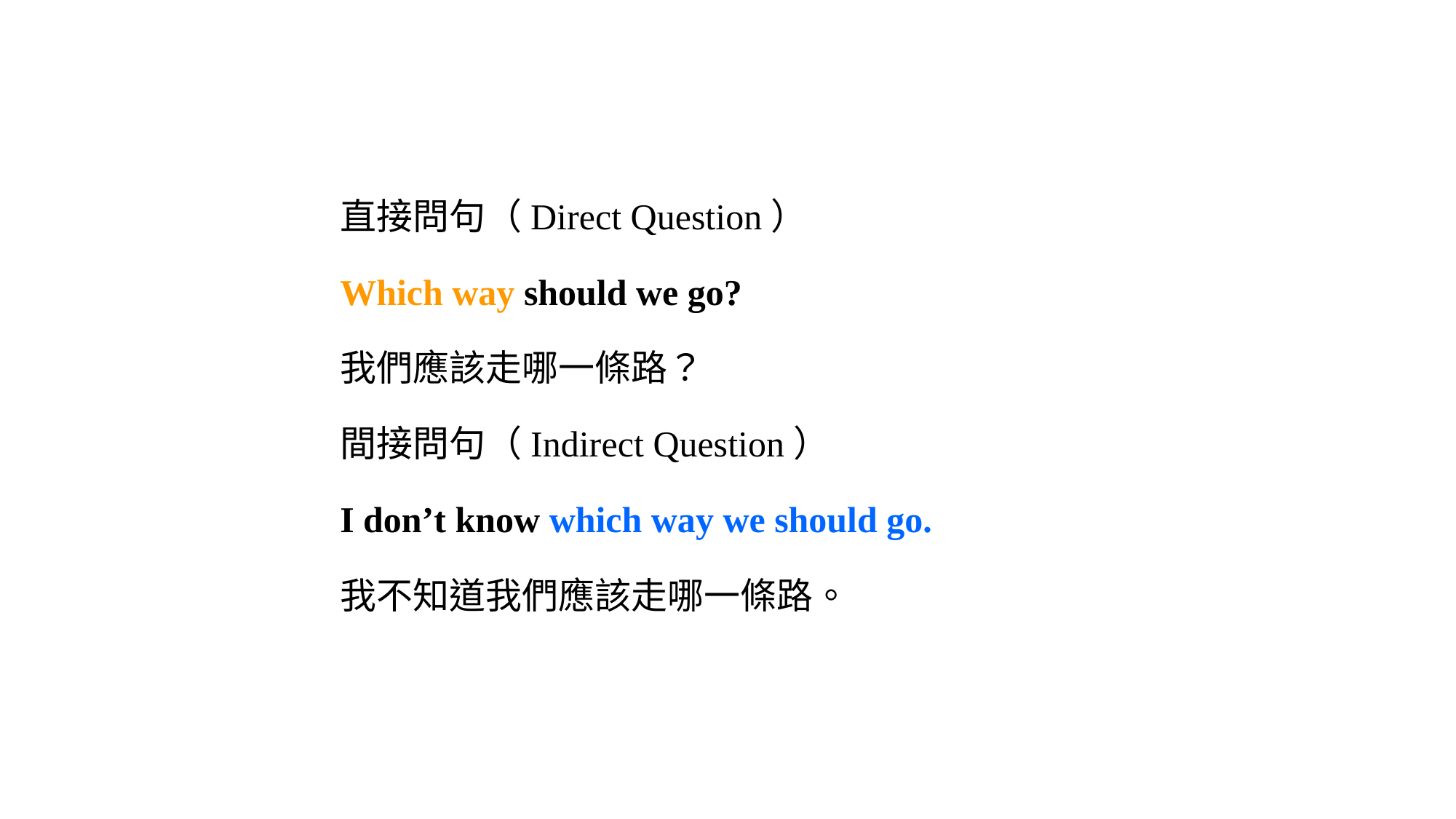

直接問句（Direct Question）
Which way should we go?
我們應該走哪一條路？
間接問句（Indirect Question）
I don’t know which way we should go.
我不知道我們應該走哪一條路。